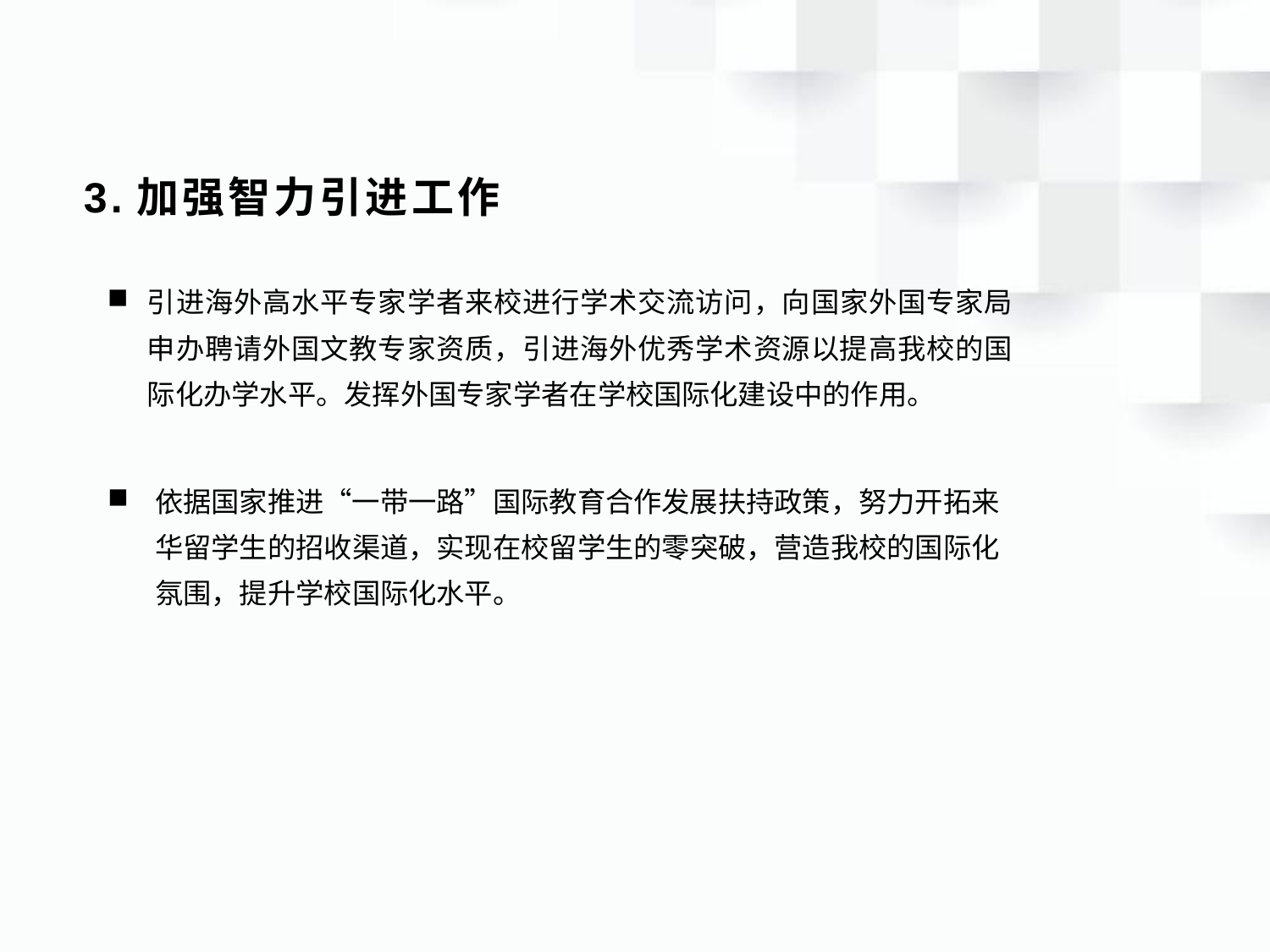

# 3.加强智力引进工作
引进海外高水平专家学者来校进行学术交流访问，向国家外国专家局申办聘请外国文教专家资质，引进海外优秀学术资源以提高我校的国际化办学水平。发挥外国专家学者在学校国际化建设中的作用。
依据国家推进“一带一路”国际教育合作发展扶持政策，努力开拓来华留学生的招收渠道，实现在校留学生的零突破，营造我校的国际化氛围，提升学校国际化水平。